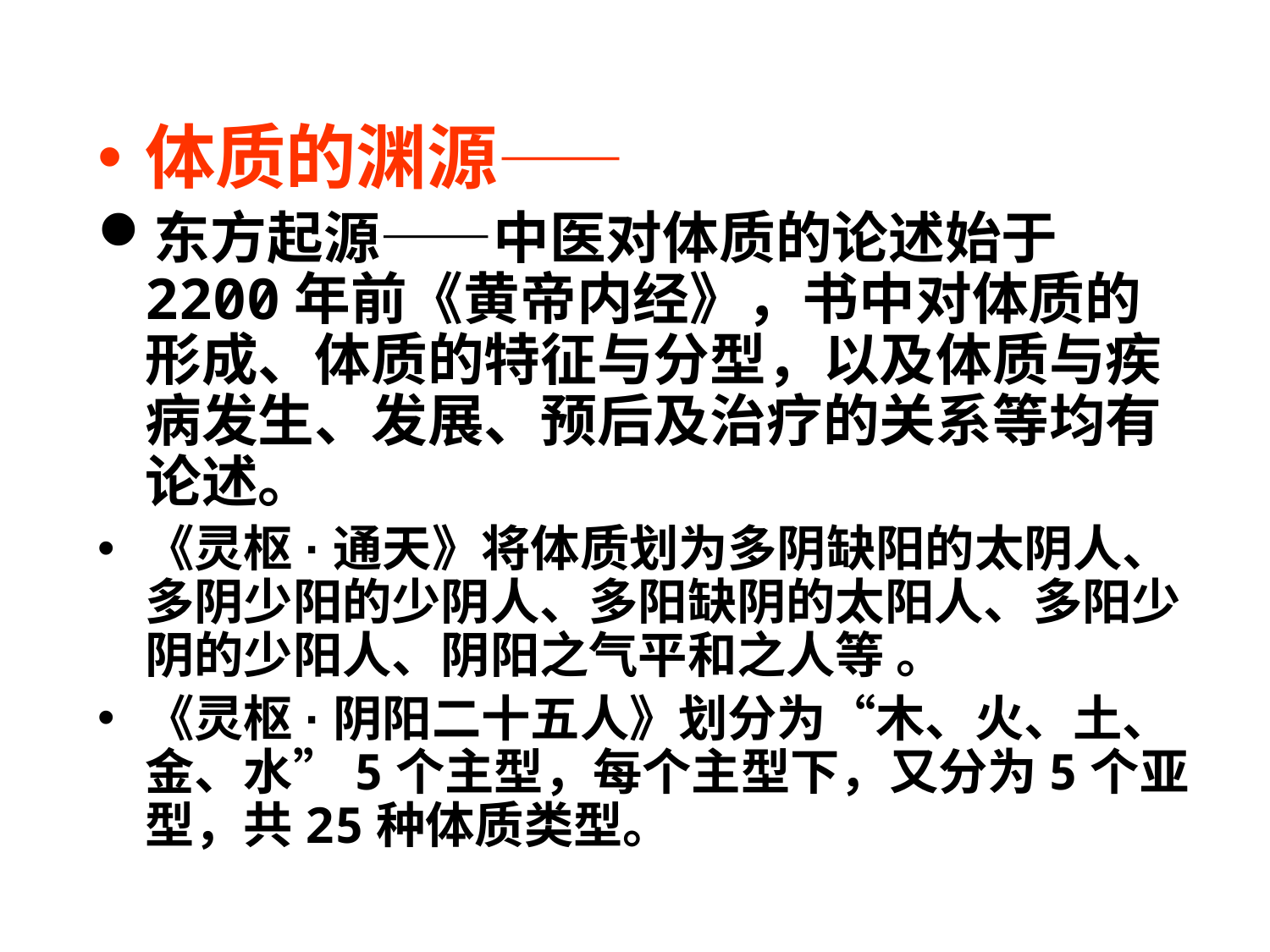

体质的渊源——
东方起源——中医对体质的论述始于2200年前《黄帝内经》，书中对体质的形成、体质的特征与分型，以及体质与疾病发生、发展、预后及治疗的关系等均有论述。
《灵枢·通天》将体质划为多阴缺阳的太阴人、多阴少阳的少阴人、多阳缺阴的太阳人、多阳少阴的少阳人、阴阳之气平和之人等 。
《灵枢·阴阳二十五人》划分为“木、火、土、金、水”5个主型，每个主型下，又分为5个亚型，共25种体质类型。